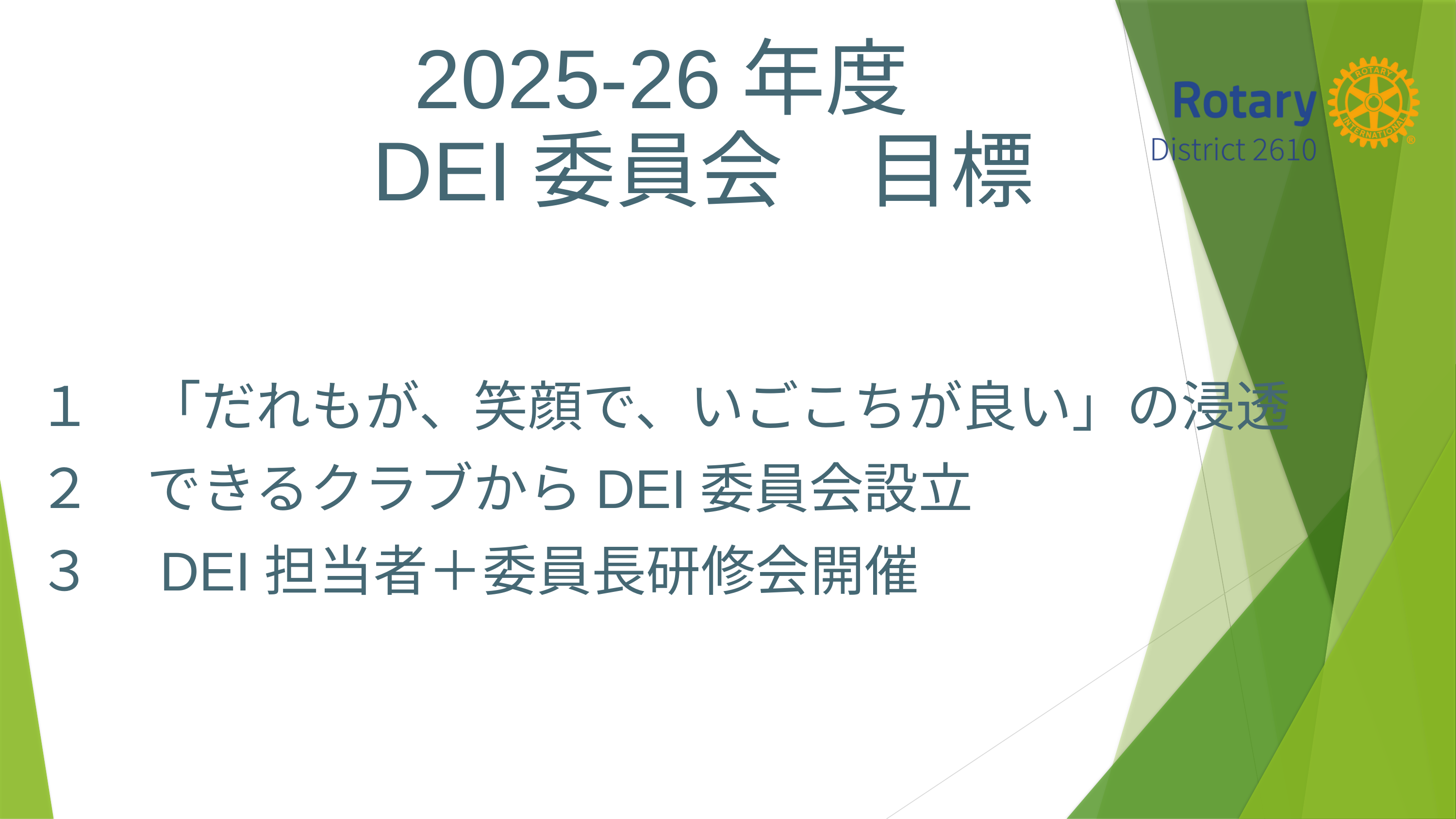

2025‐26年度
DEI委員会　目標
１　「だれもが、笑顔で、いごこちが良い」の浸透
２　できるクラブからDEI委員会設立
３　DEI担当者＋委員長研修会開催